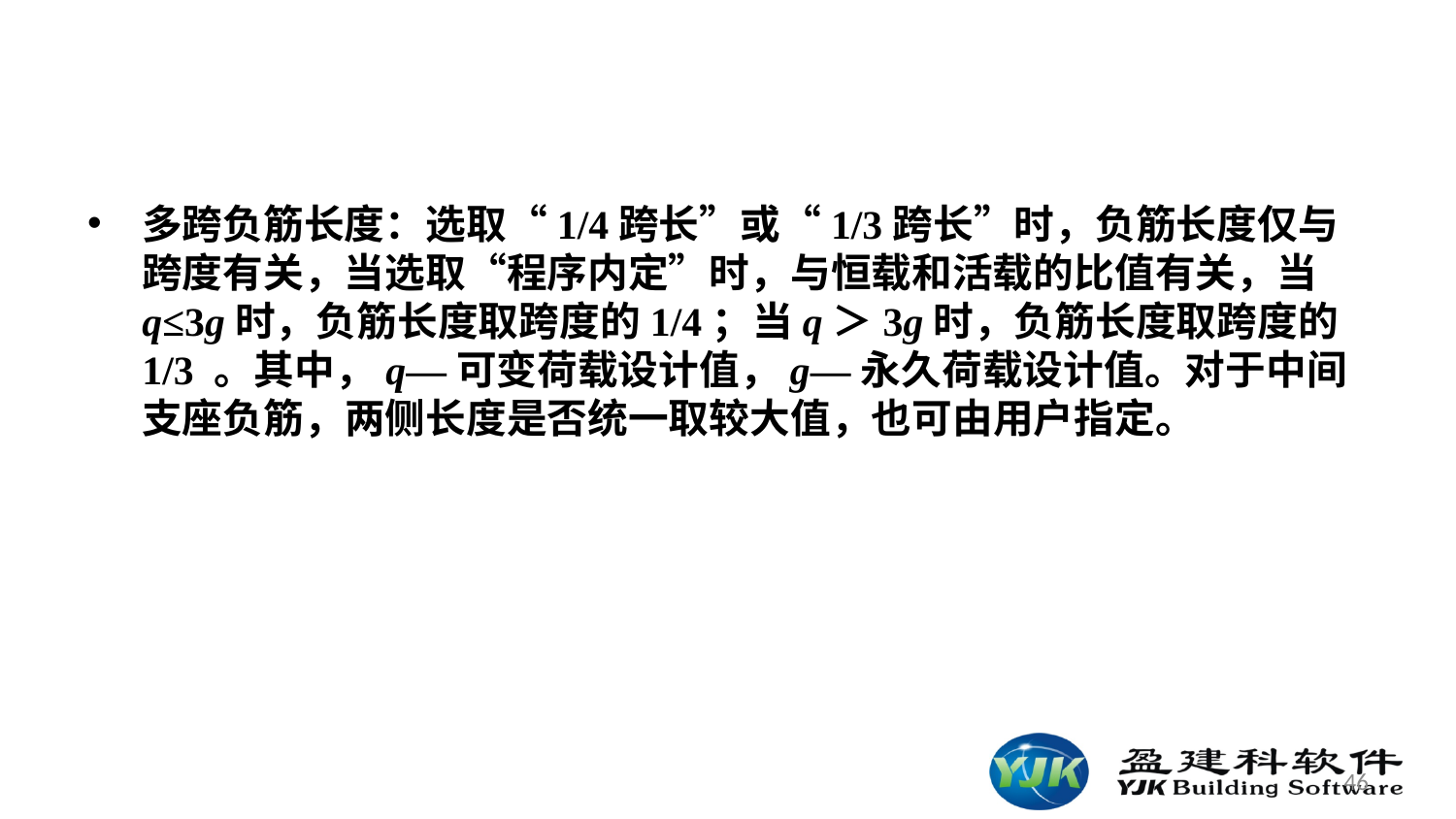

#
多跨负筋长度：选取“1/4跨长”或“1/3跨长”时，负筋长度仅与跨度有关，当选取“程序内定”时，与恒载和活载的比值有关，当q≤3g时，负筋长度取跨度的1/4；当q＞3g时，负筋长度取跨度的1/3 。其中，q—可变荷载设计值，g—永久荷载设计值。对于中间支座负筋，两侧长度是否统一取较大值，也可由用户指定。

46